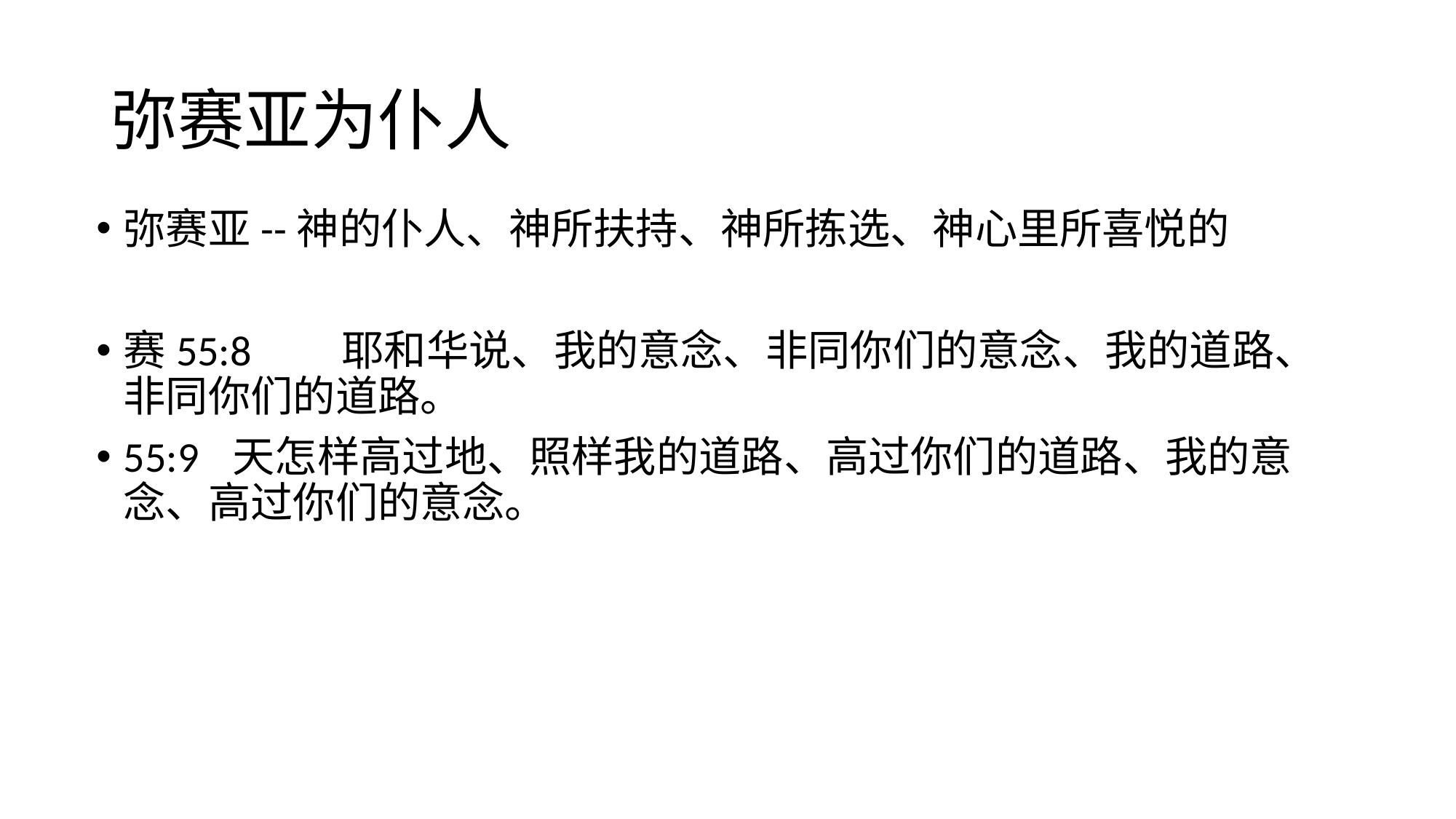

# 弥赛亚为仆人
弥赛亚--神的仆人、神所扶持、神所拣选、神心里所喜悦的

赛55:8	耶和华说、我的意念、非同你们的意念、我的道路、非同你们的道路。
55:9	天怎样高过地、照样我的道路、高过你们的道路、我的意念、高过你们的意念。